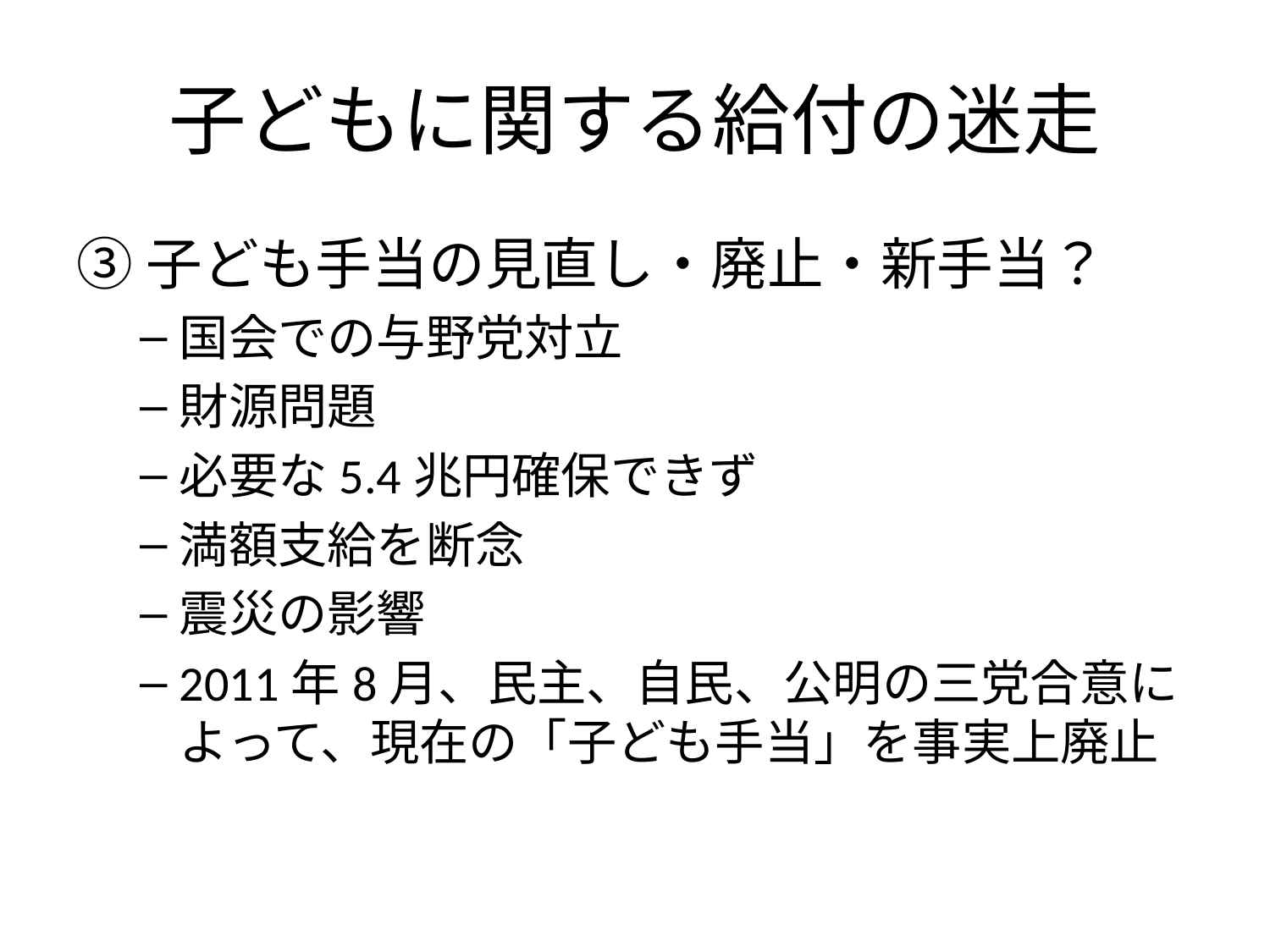

# 子どもに関する給付の迷走
③子ども手当の見直し・廃止・新手当？
国会での与野党対立
財源問題
必要な5.4兆円確保できず
満額支給を断念
震災の影響
2011年8月、民主、自民、公明の三党合意によって、現在の「子ども手当」を事実上廃止